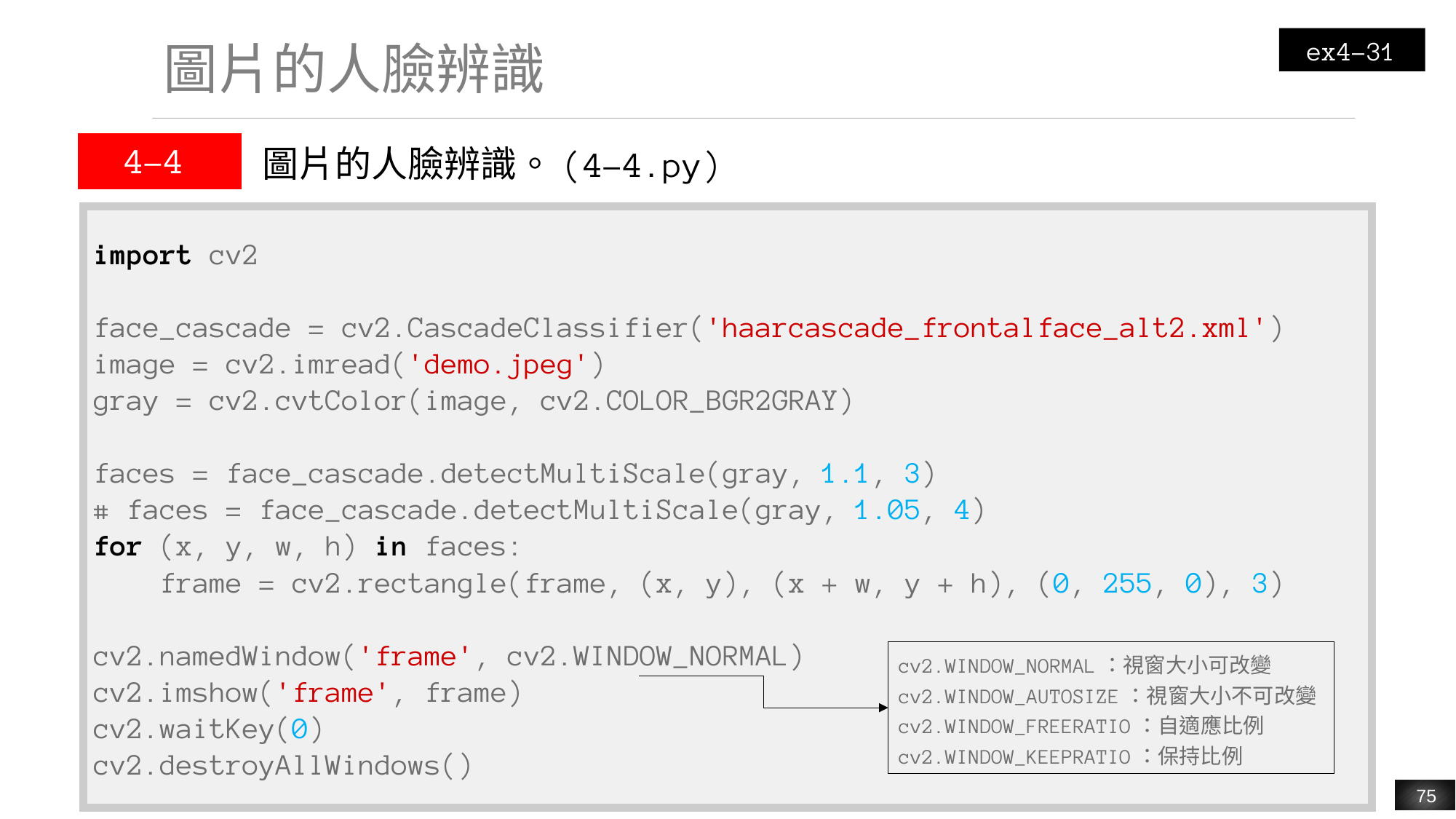

ex4-31
# 圖片的人臉辨識
| 4-4 | 圖片的人臉辨識。(4-4.py) |
| --- | --- |
| import cv2 face\_cascade = cv2.CascadeClassifier('haarcascade\_frontalface\_alt2.xml') image = cv2.imread('demo.jpeg') gray = cv2.cvtColor(image, cv2.COLOR\_BGR2GRAY) faces = face\_cascade.detectMultiScale(gray, 1.1, 3) # faces = face\_cascade.detectMultiScale(gray, 1.05, 4) for (x, y, w, h) in faces: frame = cv2.rectangle(frame, (x, y), (x + w, y + h), (0, 255, 0), 3) cv2.namedWindow('frame', cv2.WINDOW\_NORMAL) cv2.imshow('frame', frame) cv2.waitKey(0) cv2.destroyAllWindows() |
| --- |
cv2.WINDOW_NORMAL：視窗大小可改變
cv2.WINDOW_AUTOSIZE：視窗大小不可改變
cv2.WINDOW_FREERATIO：自適應比例
cv2.WINDOW_KEEPRATIO：保持比例